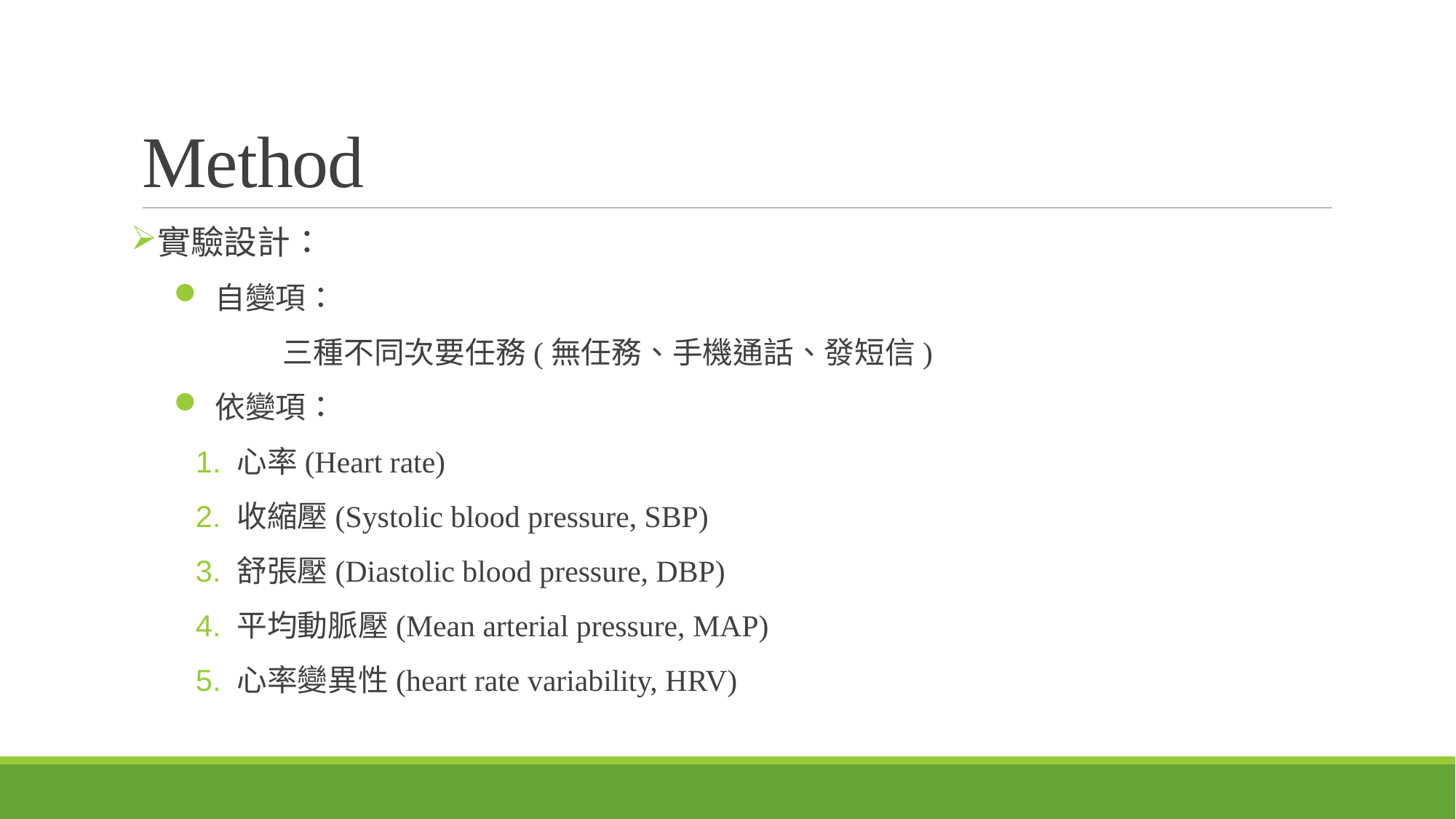

# Method
實驗設計：
自變項：
	三種不同次要任務(無任務、手機通話、發短信)
依變項：
心率(Heart rate)
收縮壓(Systolic blood pressure, SBP)
舒張壓(Diastolic blood pressure, DBP)
平均動脈壓(Mean arterial pressure, MAP)
心率變異性(heart rate variability, HRV)